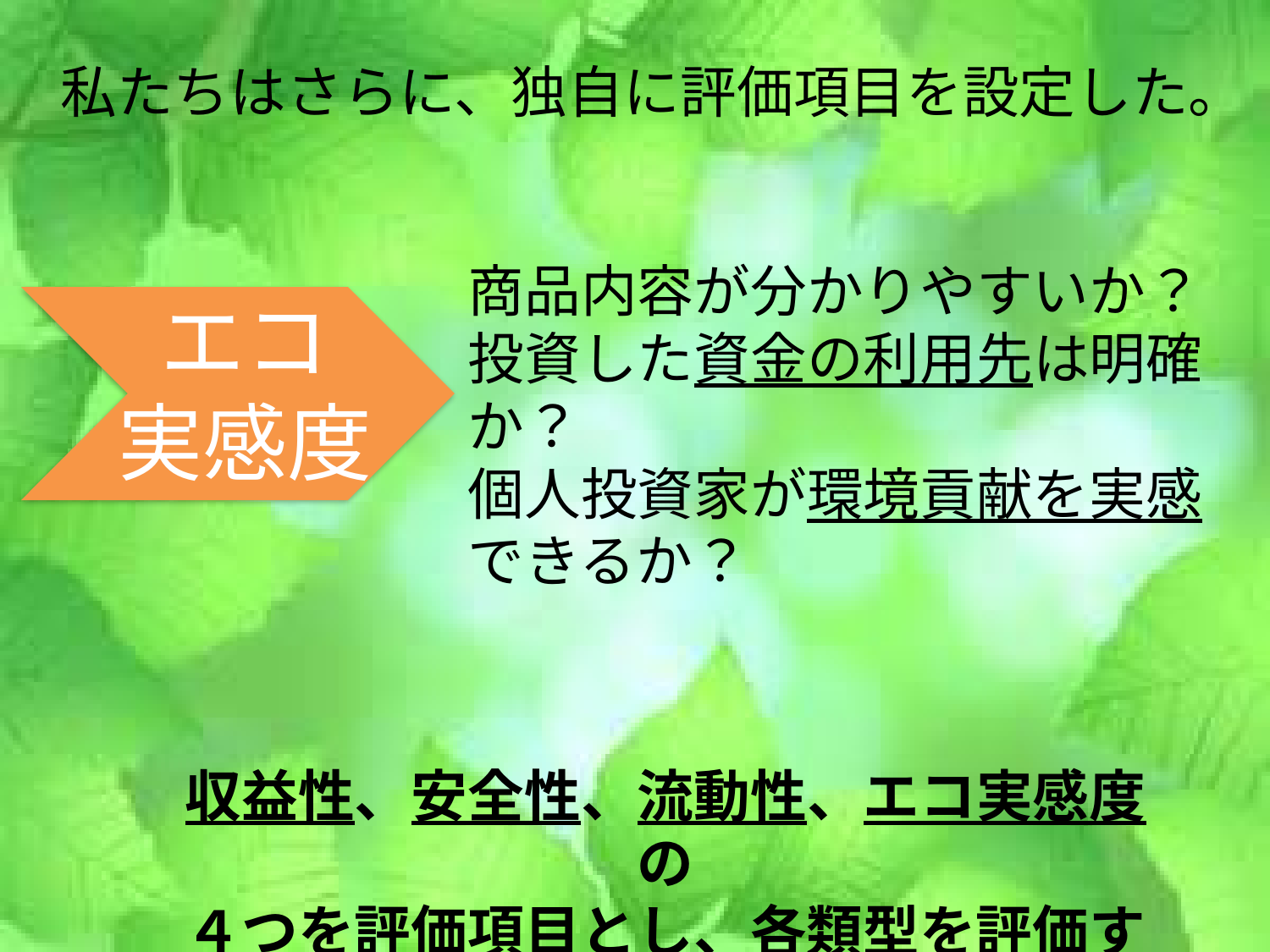

私たちはさらに、独自に評価項目を設定した。
商品内容が分かりやすいか？
投資した資金の利用先は明確か？
個人投資家が環境貢献を実感できるか？
エコ
実感度

収益性、安全性、流動性、エコ実感度の
４つを評価項目とし、各類型を評価する。